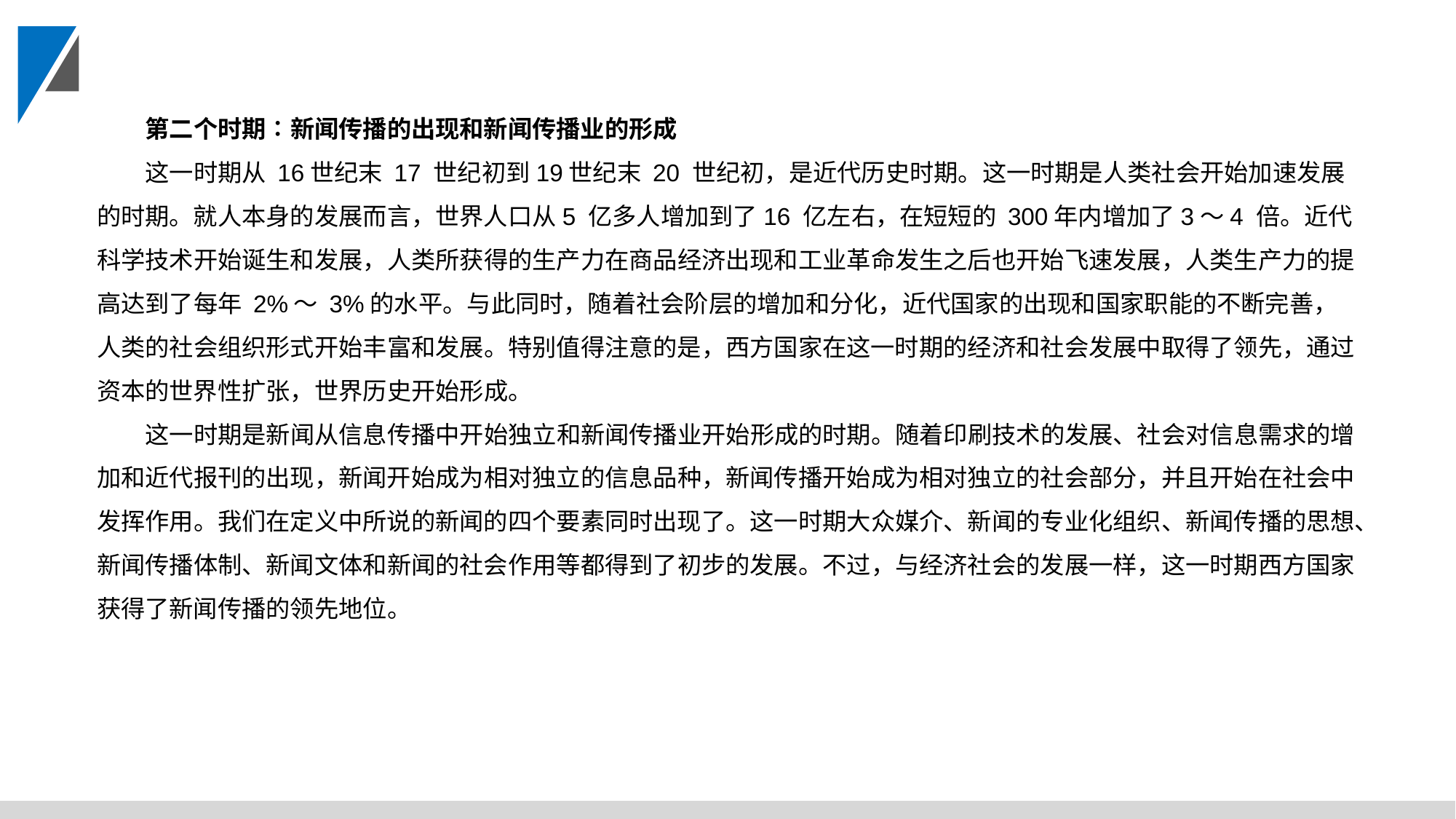

第二个时期∶新闻传播的出现和新闻传播业的形成
这一时期从 16世纪末 17 世纪初到19世纪末 20 世纪初，是近代历史时期。这一时期是人类社会开始加速发展的时期。就人本身的发展而言，世界人口从5 亿多人增加到了16 亿左右，在短短的 300年内增加了3～4 倍。近代科学技术开始诞生和发展，人类所获得的生产力在商品经济出现和工业革命发生之后也开始飞速发展，人类生产力的提高达到了每年 2%～ 3%的水平。与此同时，随着社会阶层的增加和分化，近代国家的出现和国家职能的不断完善，人类的社会组织形式开始丰富和发展。特别值得注意的是，西方国家在这一时期的经济和社会发展中取得了领先，通过资本的世界性扩张，世界历史开始形成。
这一时期是新闻从信息传播中开始独立和新闻传播业开始形成的时期。随着印刷技术的发展、社会对信息需求的增加和近代报刊的出现，新闻开始成为相对独立的信息品种，新闻传播开始成为相对独立的社会部分，并且开始在社会中发挥作用。我们在定义中所说的新闻的四个要素同时出现了。这一时期大众媒介、新闻的专业化组织、新闻传播的思想、新闻传播体制、新闻文体和新闻的社会作用等都得到了初步的发展。不过，与经济社会的发展一样，这一时期西方国家获得了新闻传播的领先地位。